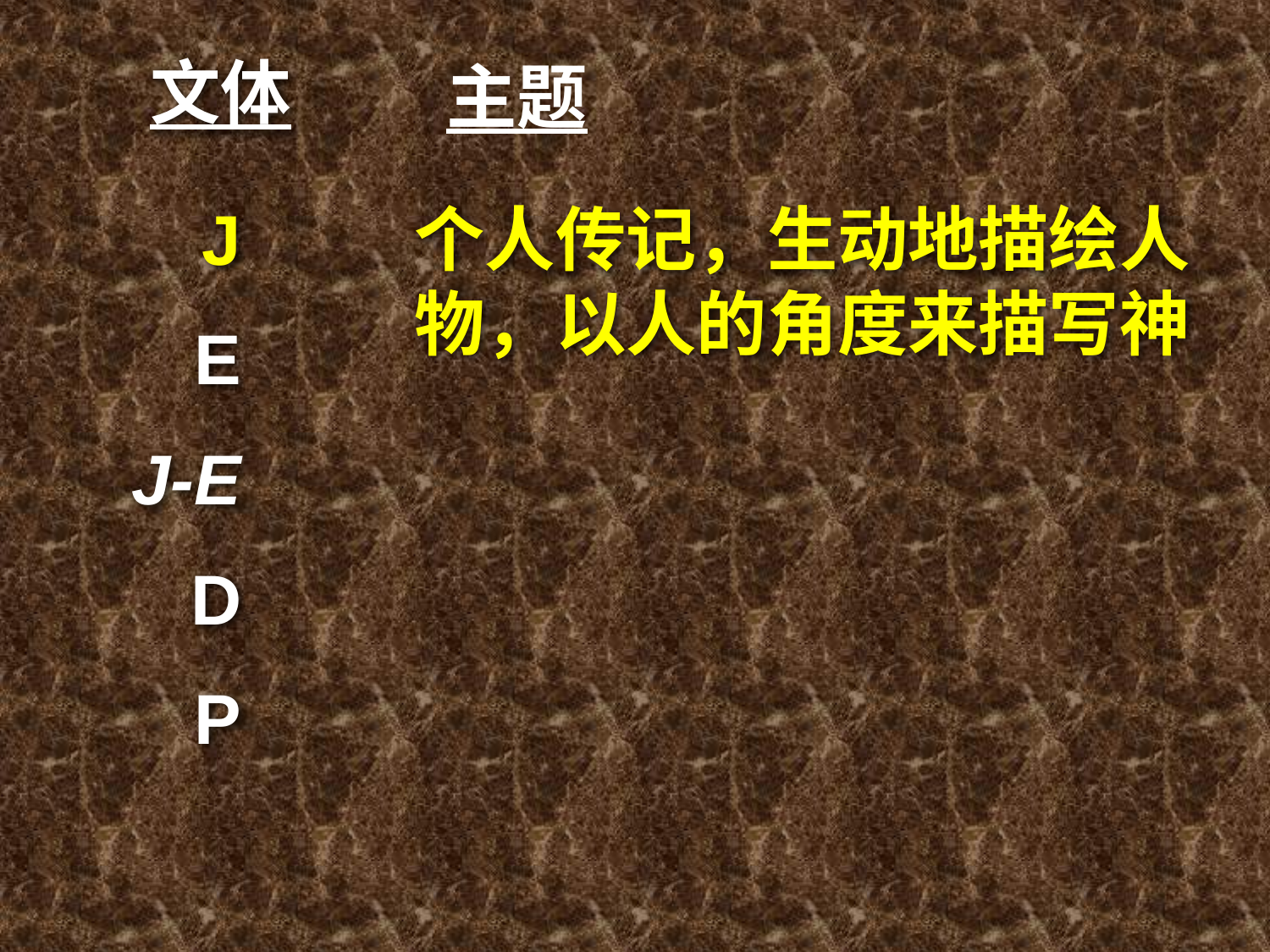

文体
主题
J
E
J-E
D
P

个人传记，生动地描绘人物，以人的角度来描写神